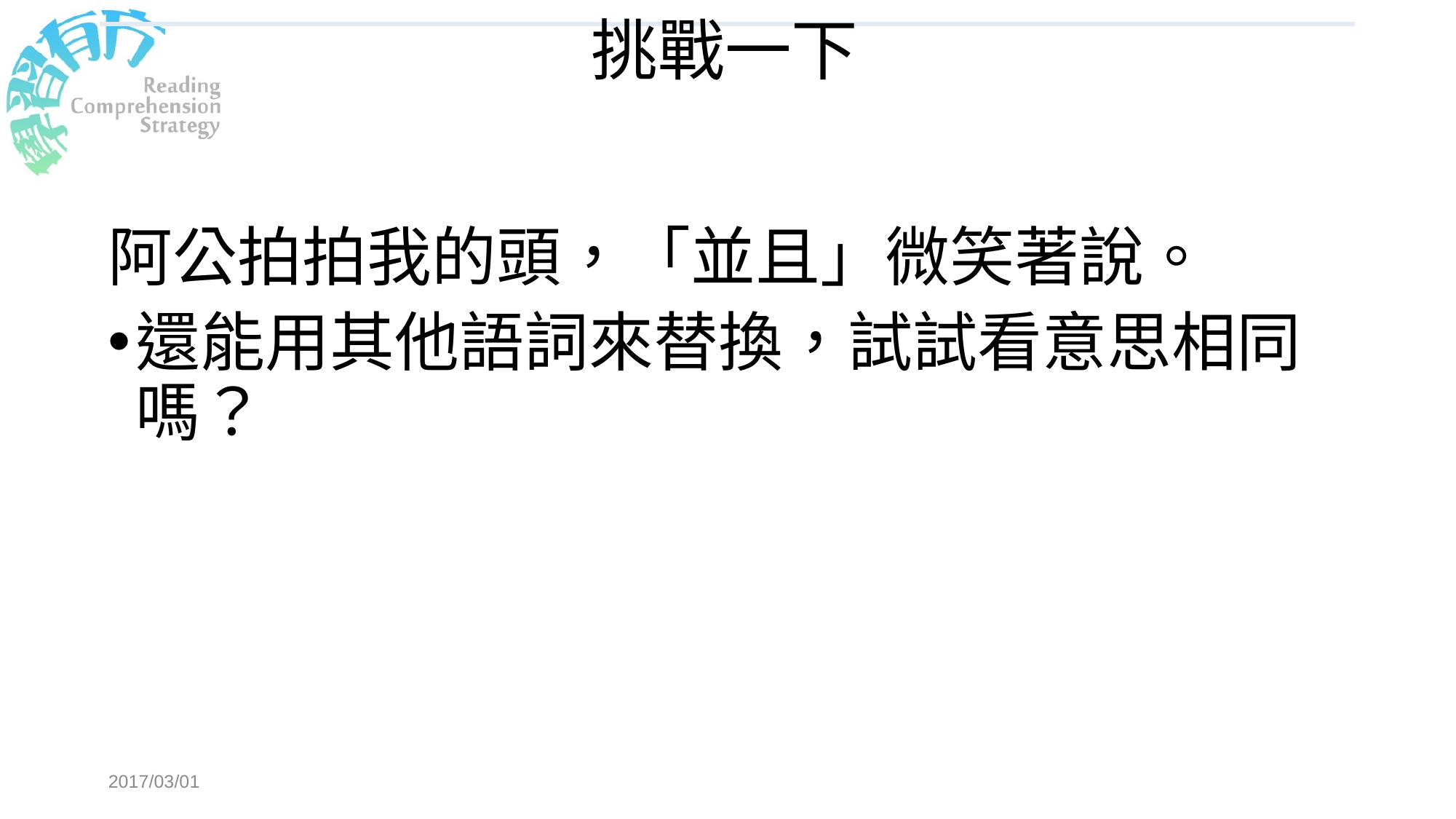

# 挑戰一下
阿公拍拍我的頭，「並且」微笑著說。
還能用其他語詞來替換，試試看意思相同嗎？

2017/03/01